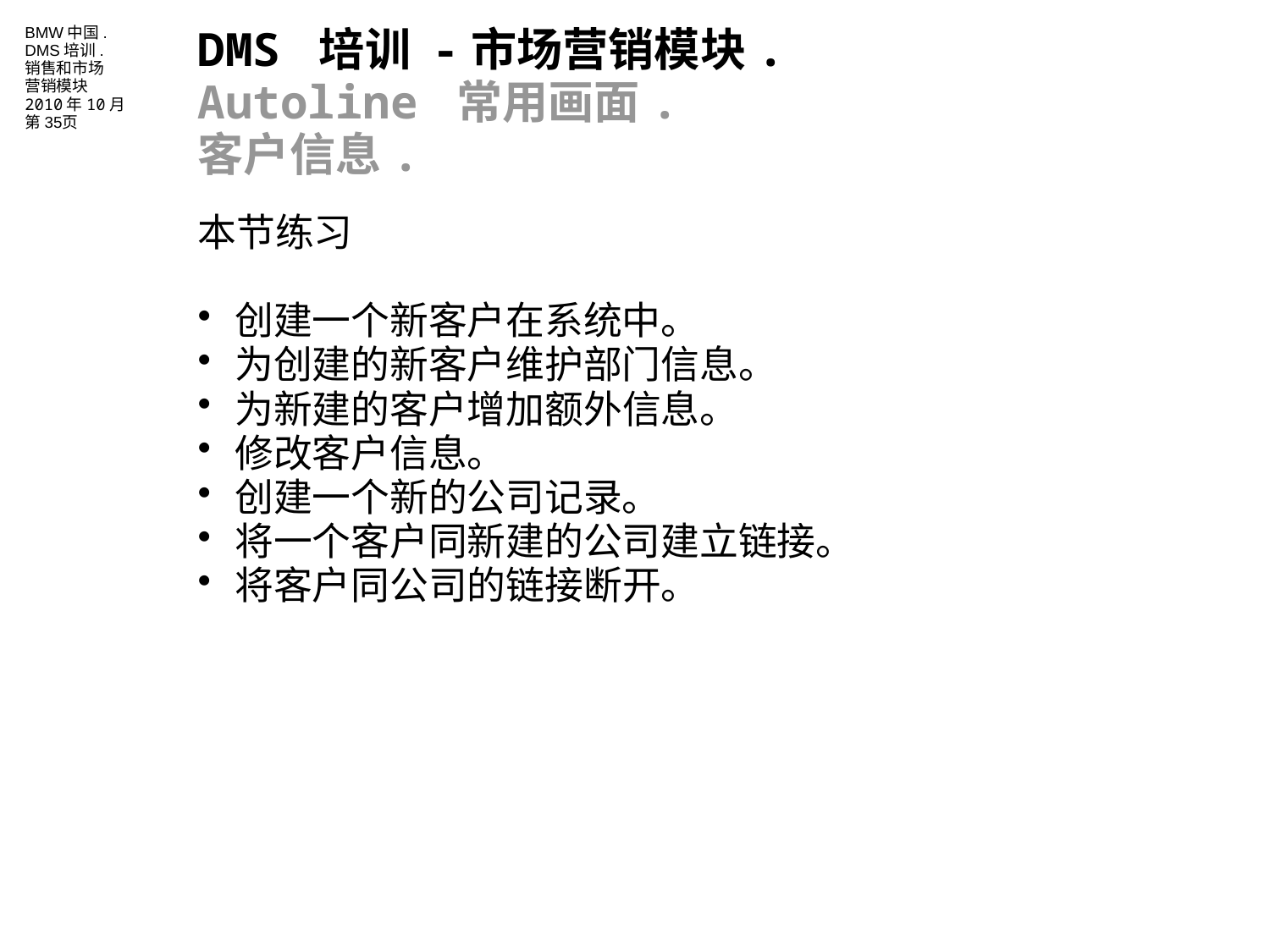

DMS 培训 -市场营销模块.
Autoline 常用画面.
客户信息.
本节练习

创建一个新客户在系统中。
为创建的新客户维护部门信息。
为新建的客户增加额外信息。
修改客户信息。
创建一个新的公司记录。
将一个客户同新建的公司建立链接。
将客户同公司的链接断开。